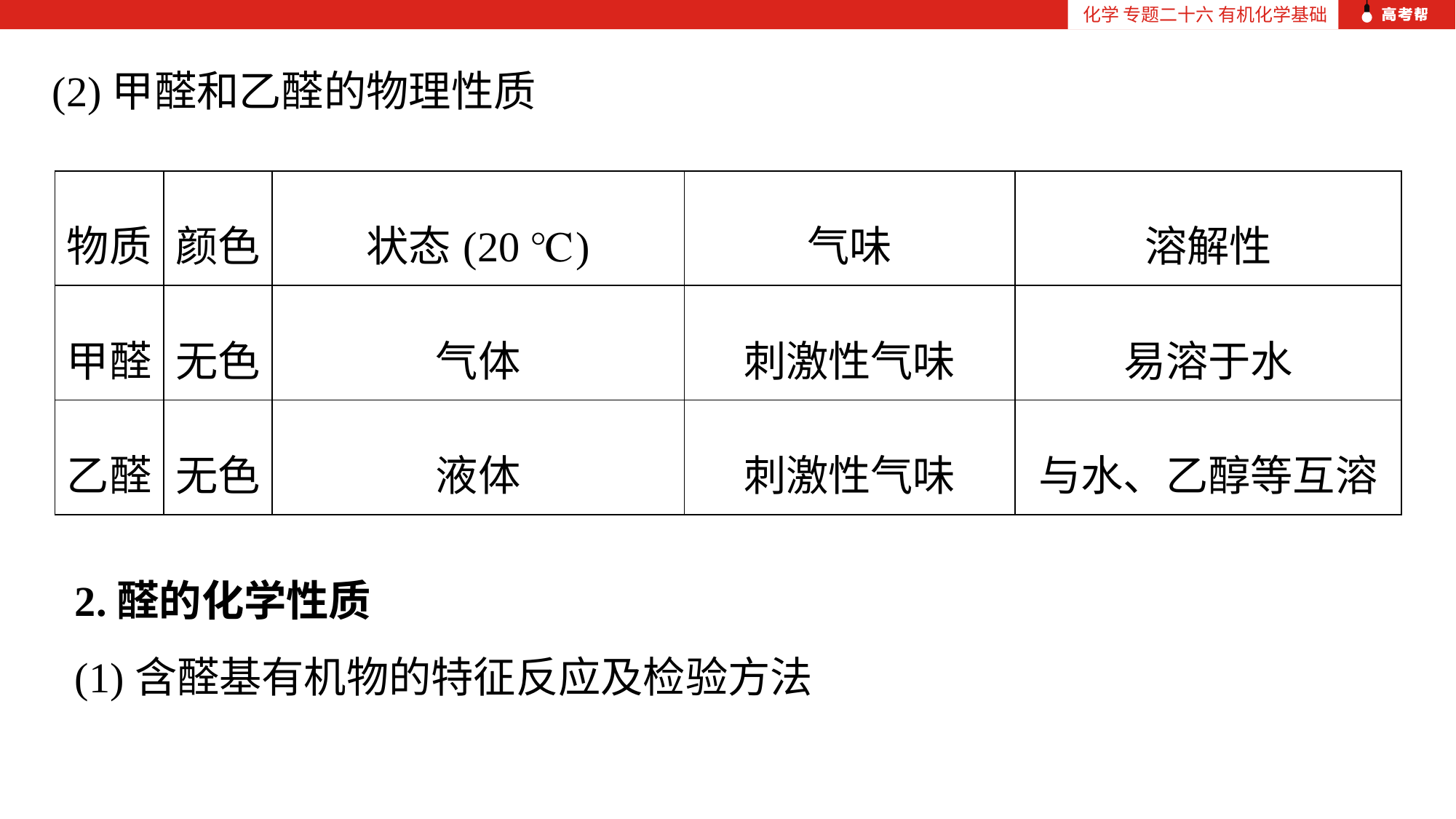

化学 专题二十六 有机化学基础
 (2)甲醛和乙醛的物理性质
| 物质 | 颜色 | 状态(20 ℃) | 气味 | 溶解性 |
| --- | --- | --- | --- | --- |
| 甲醛 | 无色 | 气体 | 刺激性气味 | 易溶于水 |
| 乙醛 | 无色 | 液体 | 刺激性气味 | 与水、乙醇等互溶 |
2.醛的化学性质
(1)含醛基有机物的特征反应及检验方法